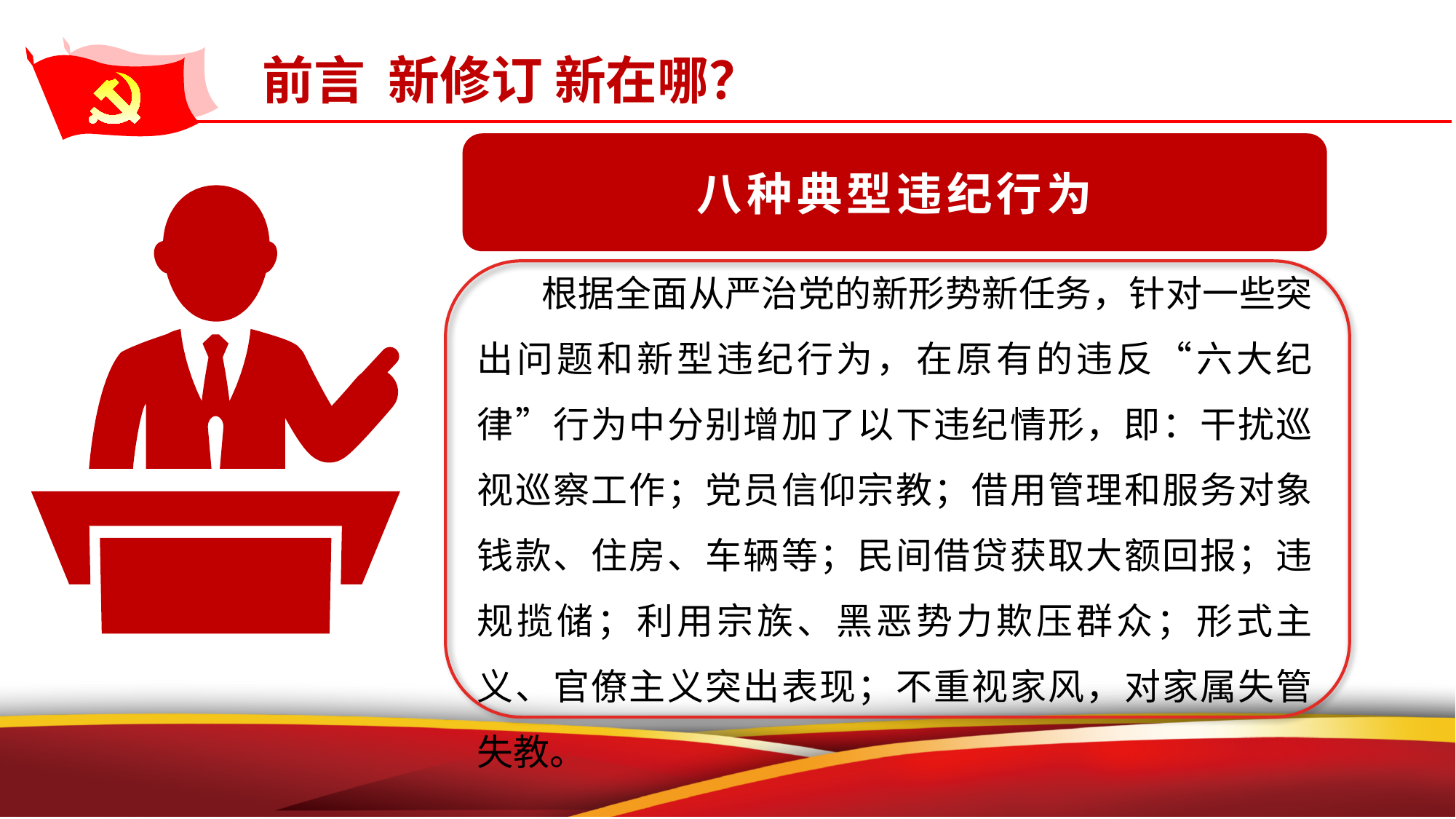

前言  新修订 新在哪？
八种典型违纪行为

        根据全面从严治党的新形势新任务，针对一些突出问题和新型违纪行为，在原有的违反“六大纪律”行为中分别增加了以下违纪情形，即：干扰巡视巡察工作；党员信仰宗教；借用管理和服务对象钱款、住房、车辆等；民间借贷获取大额回报；违规揽储；利用宗族、黑恶势力欺压群众；形式主义、官僚主义突出表现；不重视家风，对家属失管失教。